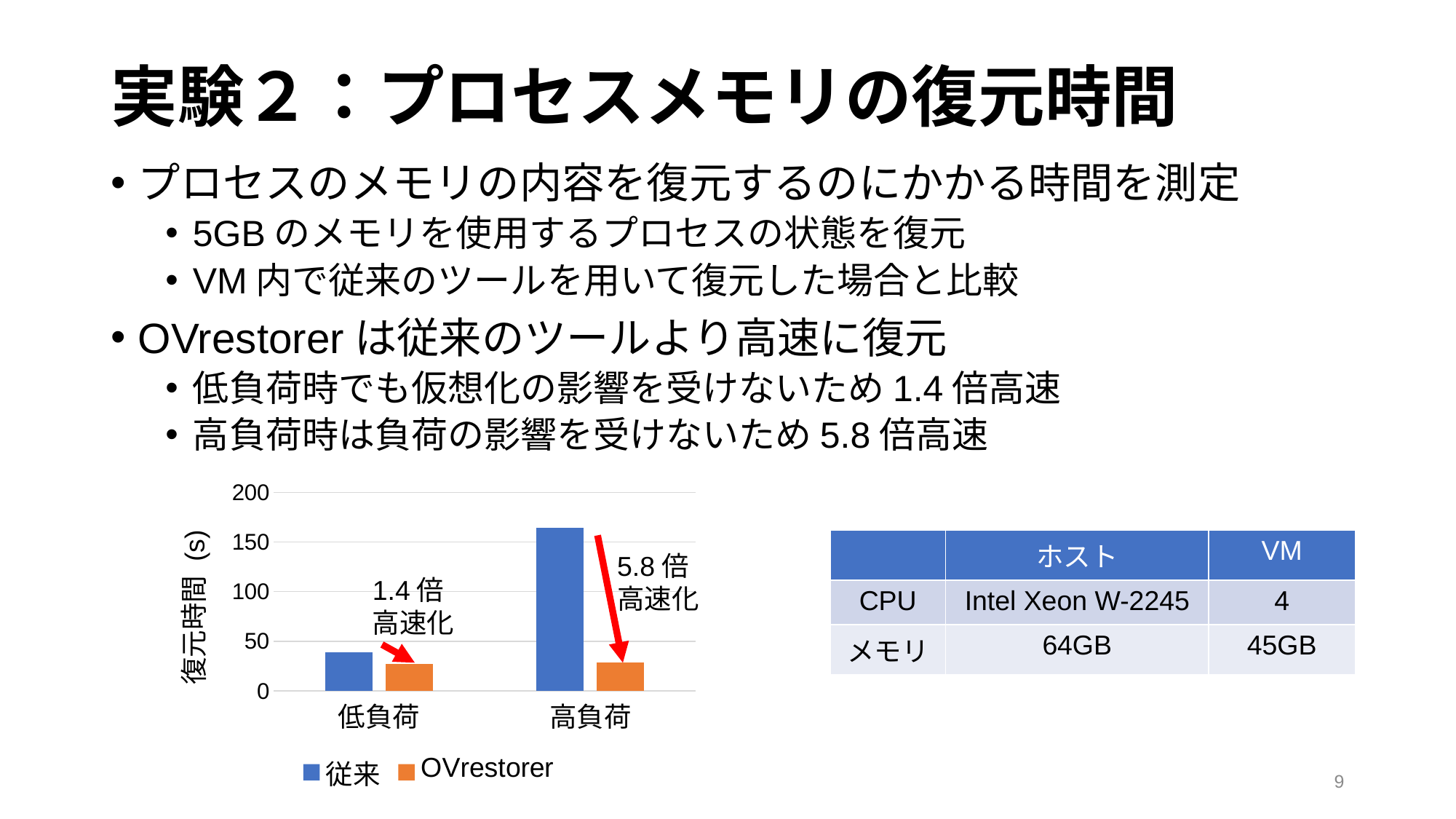

# 実験２：プロセスメモリの復元時間
プロセスのメモリの内容を復元するのにかかる時間を測定
5GBのメモリを使用するプロセスの状態を復元
VM内で従来のツールを用いて復元した場合と比較
OVrestorerは従来のツールより高速に復元
低負荷時でも仮想化の影響を受けないため1.4倍高速
高負荷時は負荷の影響を受けないため5.8倍高速

### Chart

| Category | 従来 | OVrestorer |
|---|---|---|
| 低負荷 | 38.7961072 | 27.224742175400003 |
| 高負荷 | 164.2031339 | 28.547934114999997 |
|  | ホスト | VM |
| --- | --- | --- |
| CPU | Intel Xeon W-2245 | 4 |
| メモリ | 64GB | 45GB |
5.8倍
高速化
1.4倍
高速化
9